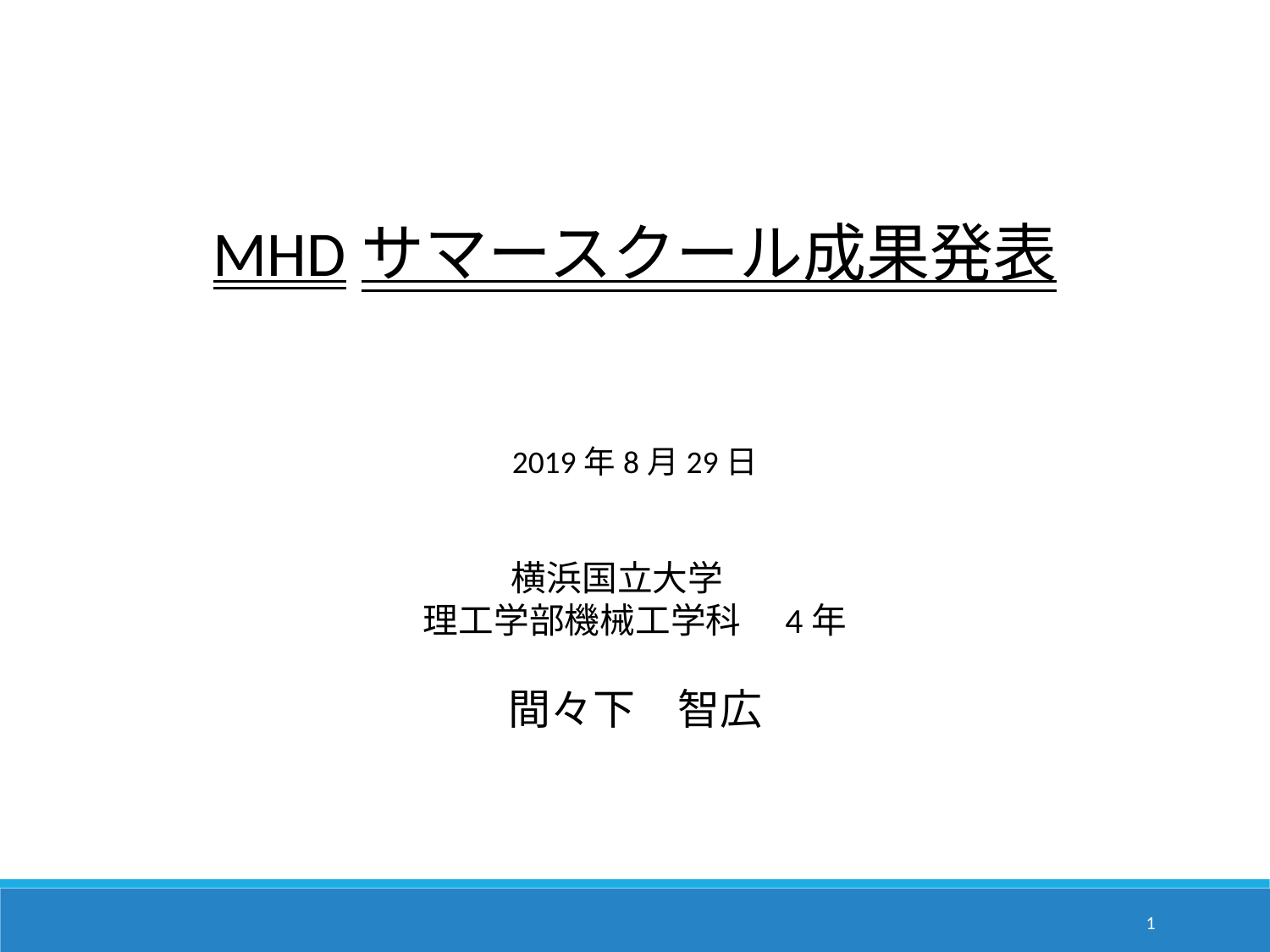

MHDサマースクール成果発表

2019年8月29日

横浜国立大学
理工学部機械工学科　4年

間々下　智広
1